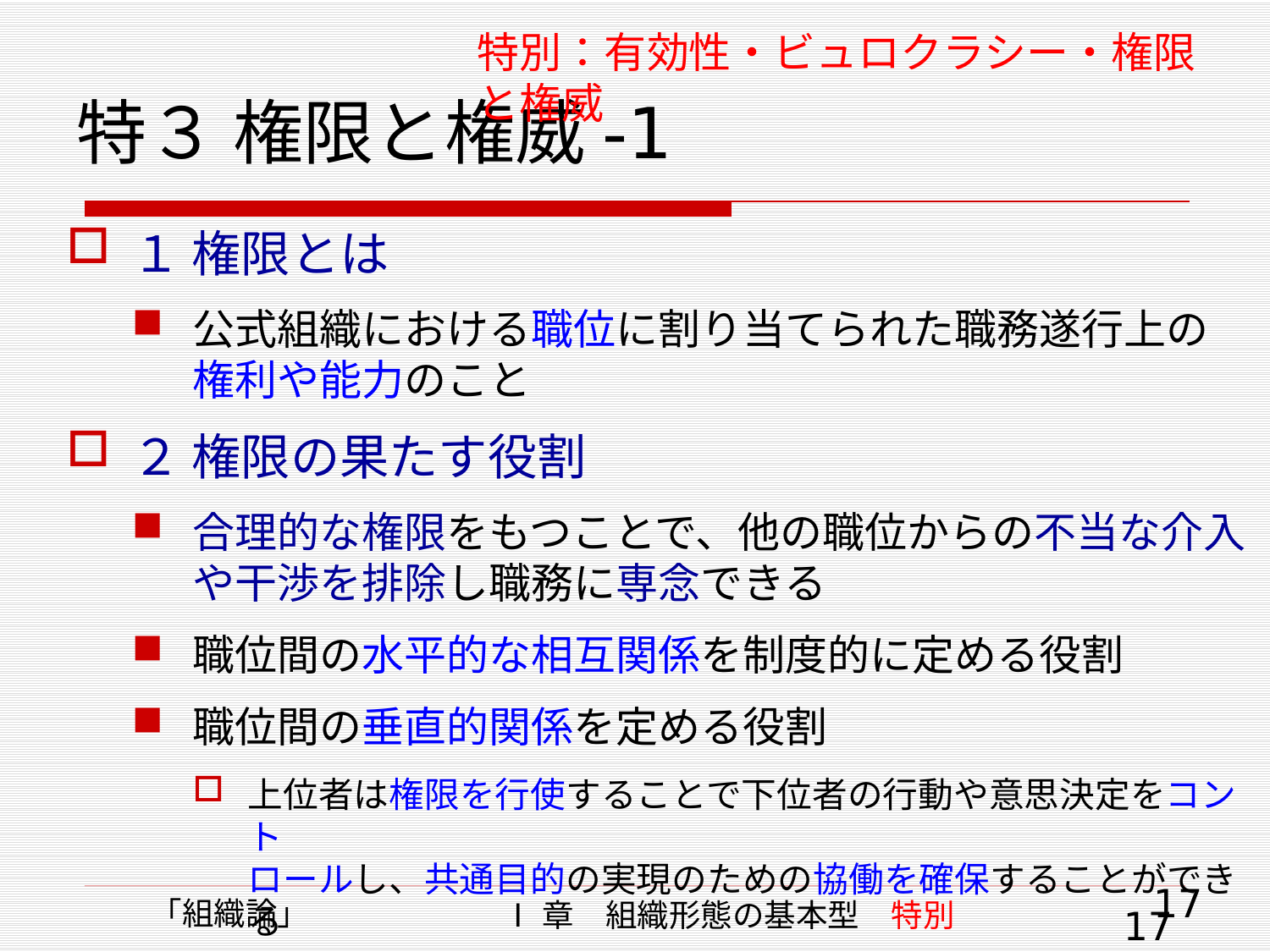

特別：有効性・ビュロクラシー・権限と権威
# 特３ 権限と権威-1
１ 権限とは
公式組織における職位に割り当てられた職務遂行上の
権利や能力のこと
２ 権限の果たす役割
合理的な権限をもつことで、他の職位からの不当な介入
や干渉を排除し職務に専念できる
職位間の水平的な相互関係を制度的に定める役割
職位間の垂直的関係を定める役割
上位者は権限を行使することで下位者の行動や意思決定をコント
ロールし、共通目的の実現のための協働を確保することができる
17
「組織論」
Ⅰ章　組織形態の基本型　特別
17